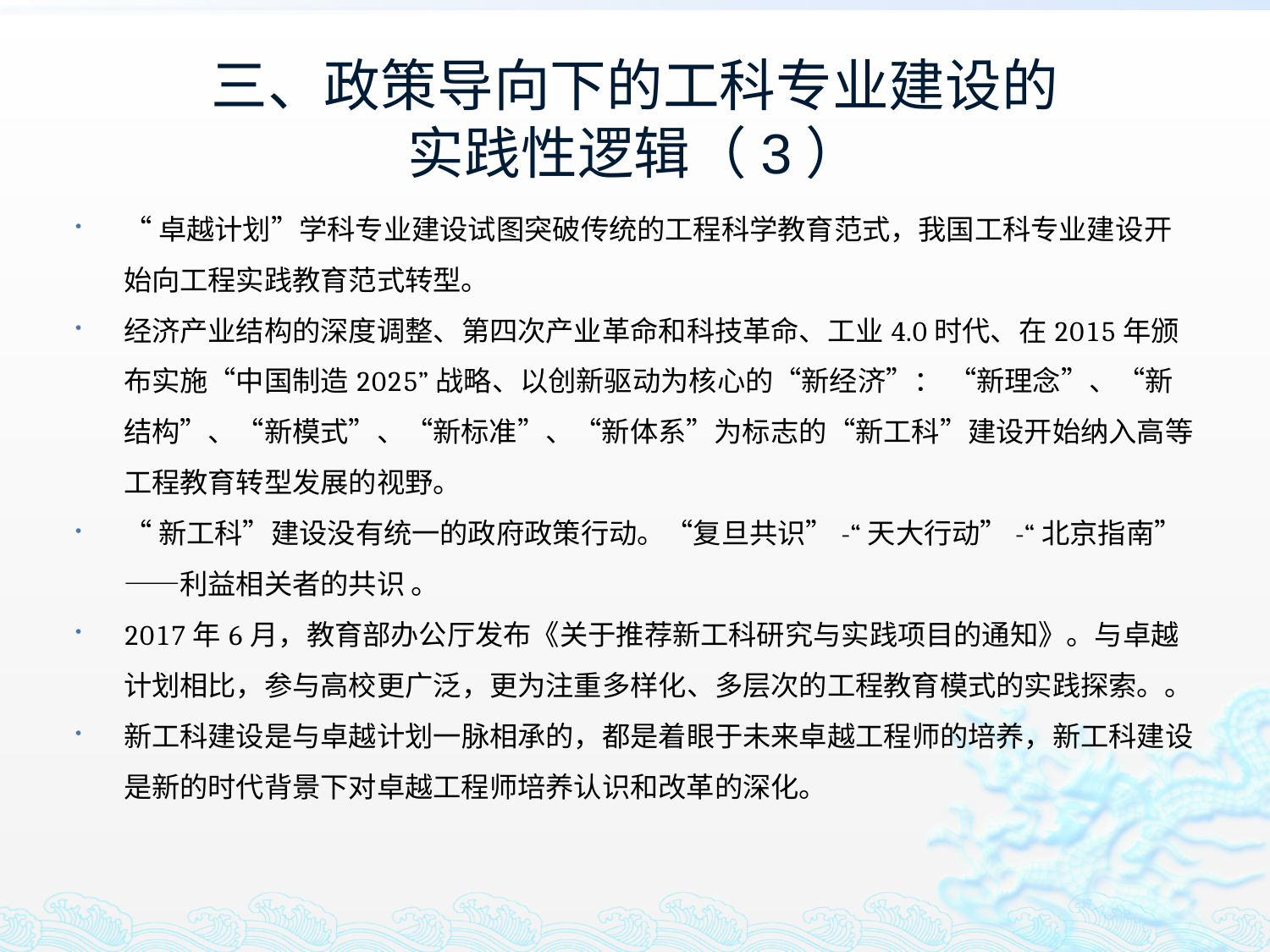

# 三、政策导向下的工科专业建设的 实践性逻辑（3）
“卓越计划”学科专业建设试图突破传统的工程科学教育范式，我国工科专业建设开始向工程实践教育范式转型。
经济产业结构的深度调整、第四次产业革命和科技革命、工业4.0时代、在2015年颁布实施“中国制造2025”战略、以创新驱动为核心的“新经济”： “新理念”、“新结构”、“新模式”、“新标准”、“新体系”为标志的“新工科”建设开始纳入高等工程教育转型发展的视野。
“新工科”建设没有统一的政府政策行动。“复旦共识”-“天大行动”-“北京指南”——利益相关者的共识 。
2017年6月，教育部办公厅发布《关于推荐新工科研究与实践项目的通知》。与卓越计划相比，参与高校更广泛，更为注重多样化、多层次的工程教育模式的实践探索。。
新工科建设是与卓越计划一脉相承的，都是着眼于未来卓越工程师的培养，新工科建设是新的时代背景下对卓越工程师培养认识和改革的深化。